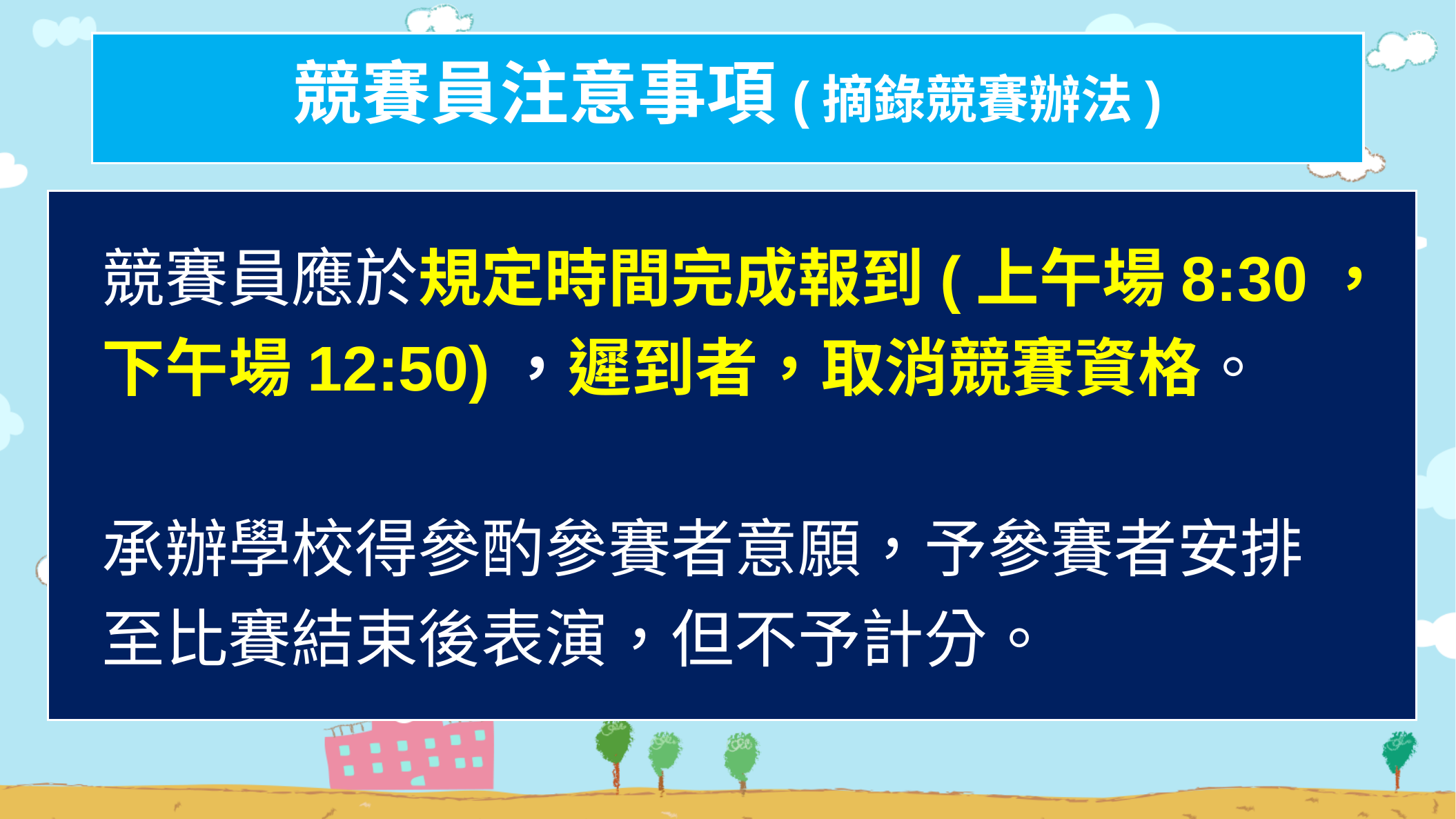

競賽員注意事項(摘錄競賽辦法)

  競賽員應於規定時間完成報到(上午場8:30，
  下午場12:50)，遲到者，取消競賽資格。

  承辦學校得參酌參賽者意願，予參賽者安排
  至比賽結束後表演，但不予計分。